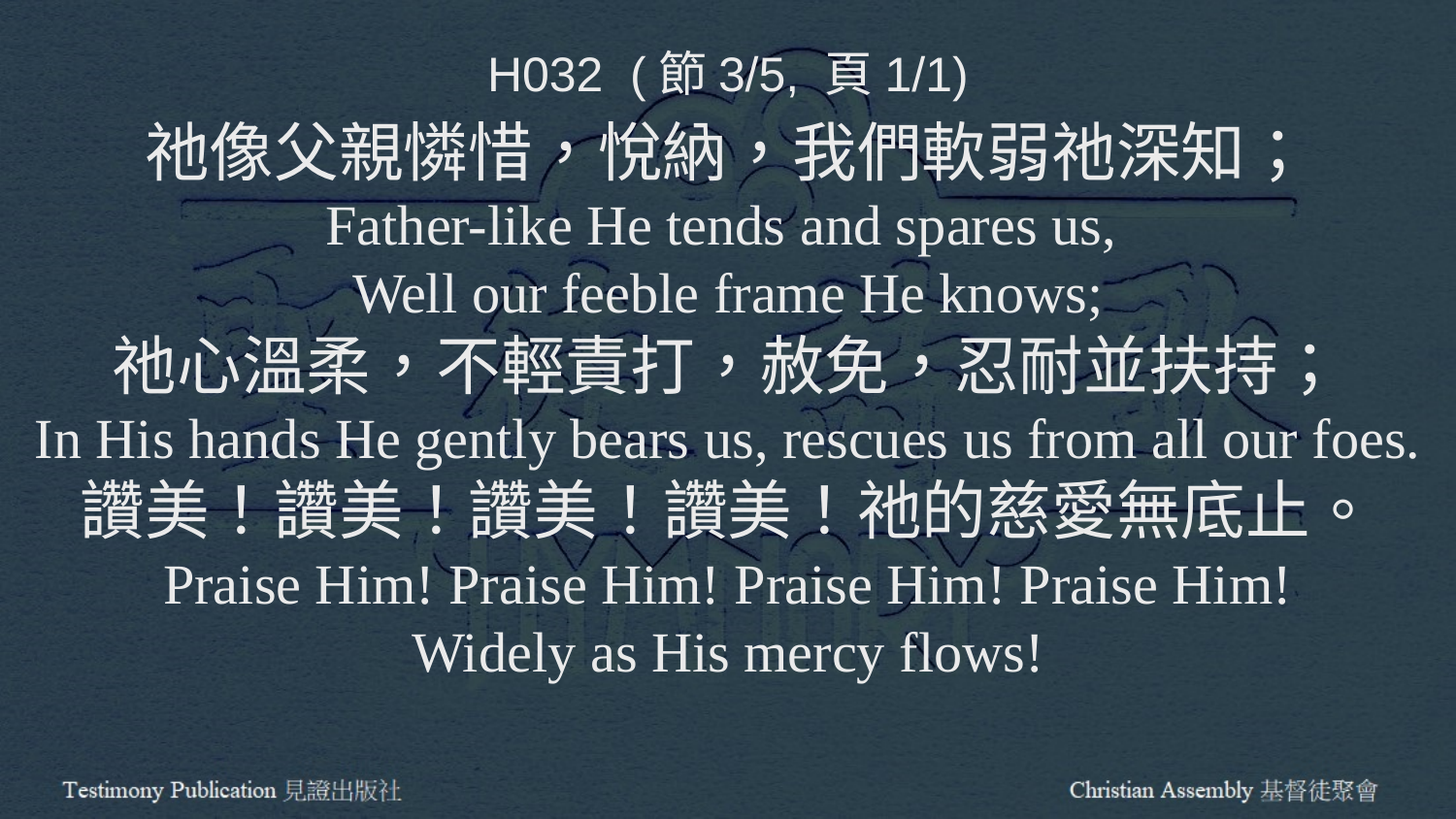

H032  (節3/5, 頁1/1)
祂像父親憐惜，悅納，我們軟弱祂深知；
Father-like He tends and spares us,
Well our feeble frame He knows;
祂心溫柔，不輕責打，赦免，忍耐並扶持；
In His hands He gently bears us, rescues us from all our foes.
讚美！讚美！讚美！讚美！祂的慈愛無底止。
Praise Him! Praise Him! Praise Him! Praise Him!
Widely as His mercy flows!